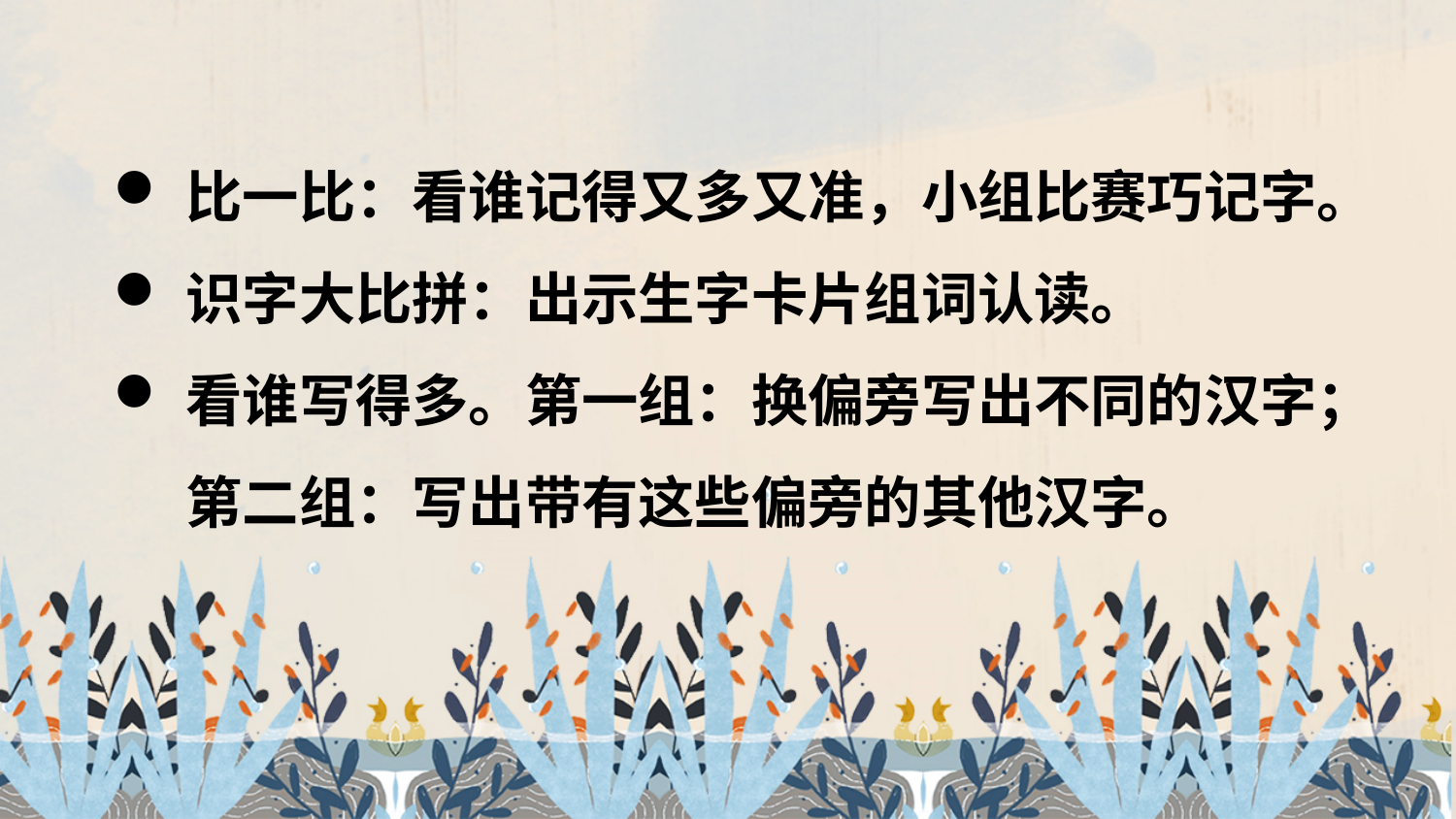

比一比：看谁记得又多又准，小组比赛巧记字。
识字大比拼：出示生字卡片组词认读。
看谁写得多。第一组：换偏旁写出不同的汉字；第二组：写出带有这些偏旁的其他汉字。